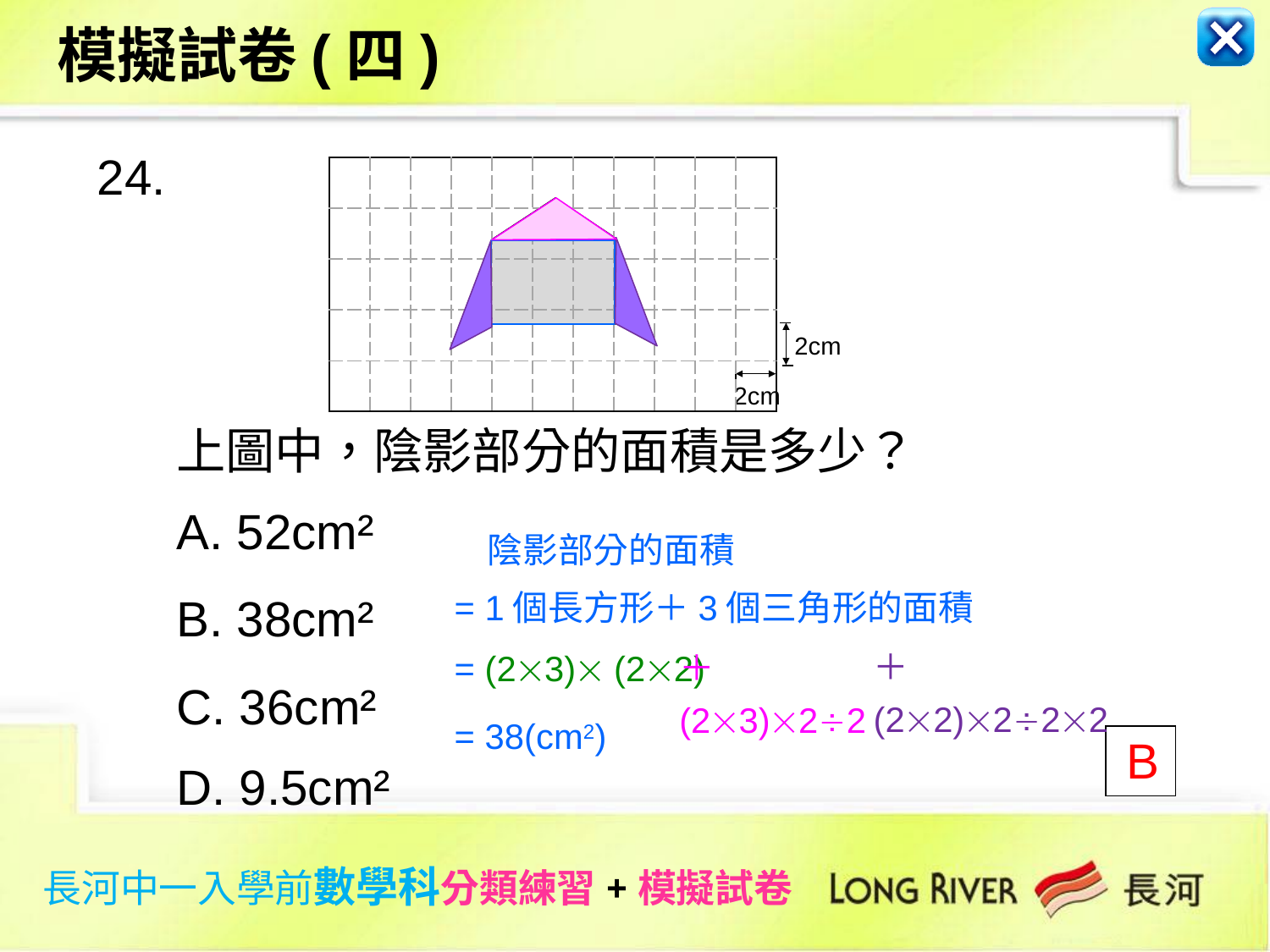

模擬試卷(四)
24.
|  |  |  |  |  |  |  |  |  |  |  |
| --- | --- | --- | --- | --- | --- | --- | --- | --- | --- | --- |
|  |  |  |  |  |  |  |  |  |  |  |
|  |  |  |  |  |  |  |  |  |  |  |
|  |  |  |  |  |  |  |  |  |  |  |
|  |  |  |  |  |  |  |  |  |  |  |

2cm
2cm
上圖中，陰影部分的面積是多少？
A. 52cm²
B. 38cm²
C. 36cm²
D. 9.5cm²
陰影部分的面積
= 1個長方形＋3個三角形的面積
＋(2×2)×2÷2×2
＋(2×3)×2÷2
= (2×3)× (2×2)
= 38(cm2)

 B